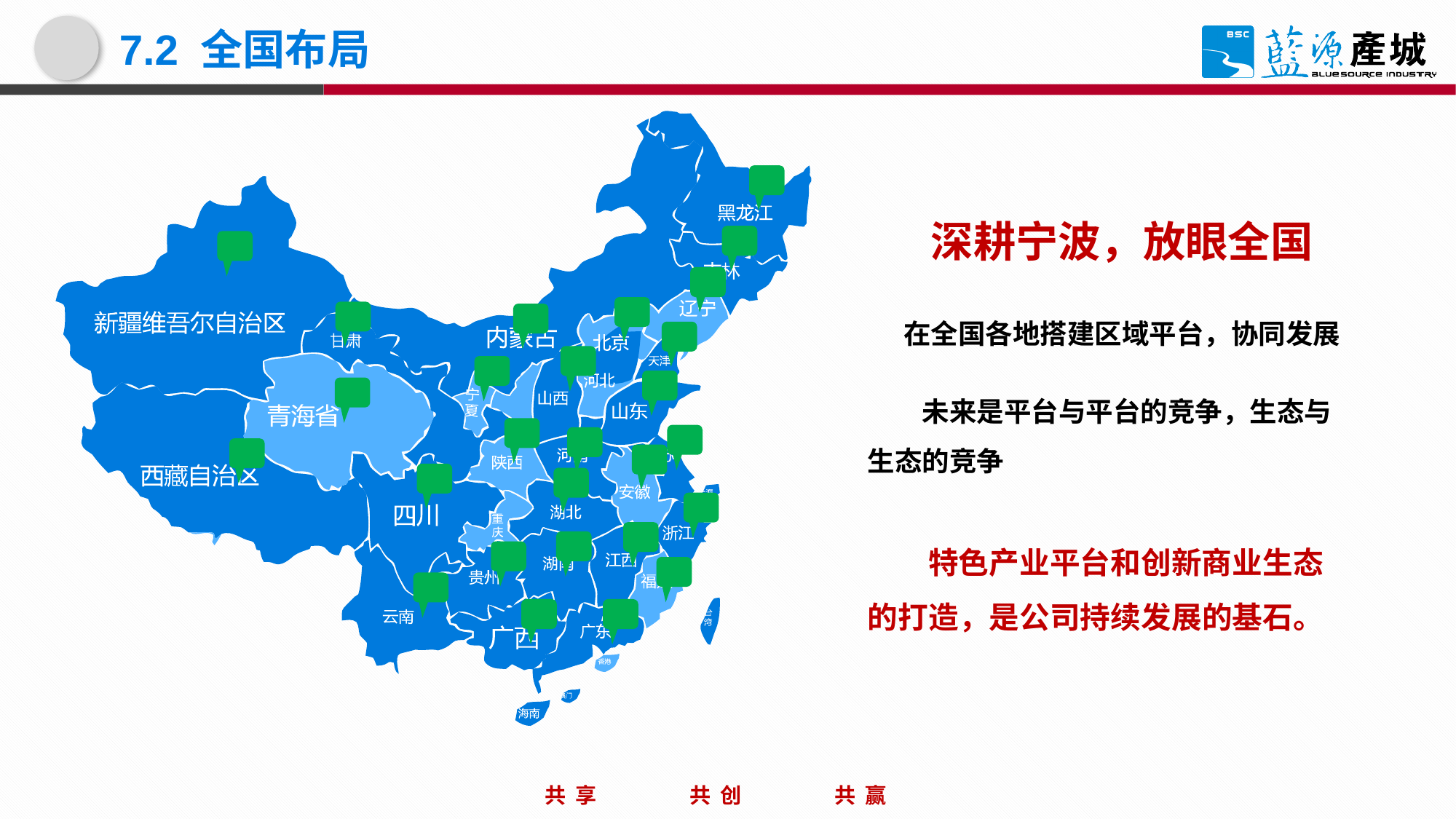

# 7.2 全国布局

深耕宁波，放眼全国

在全国各地搭建区域平台，协同发展

未来是平台与平台的竞争，生态与生态的竞争

特色产业平台和创新商业生态的打造，是公司持续发展的基石。

13